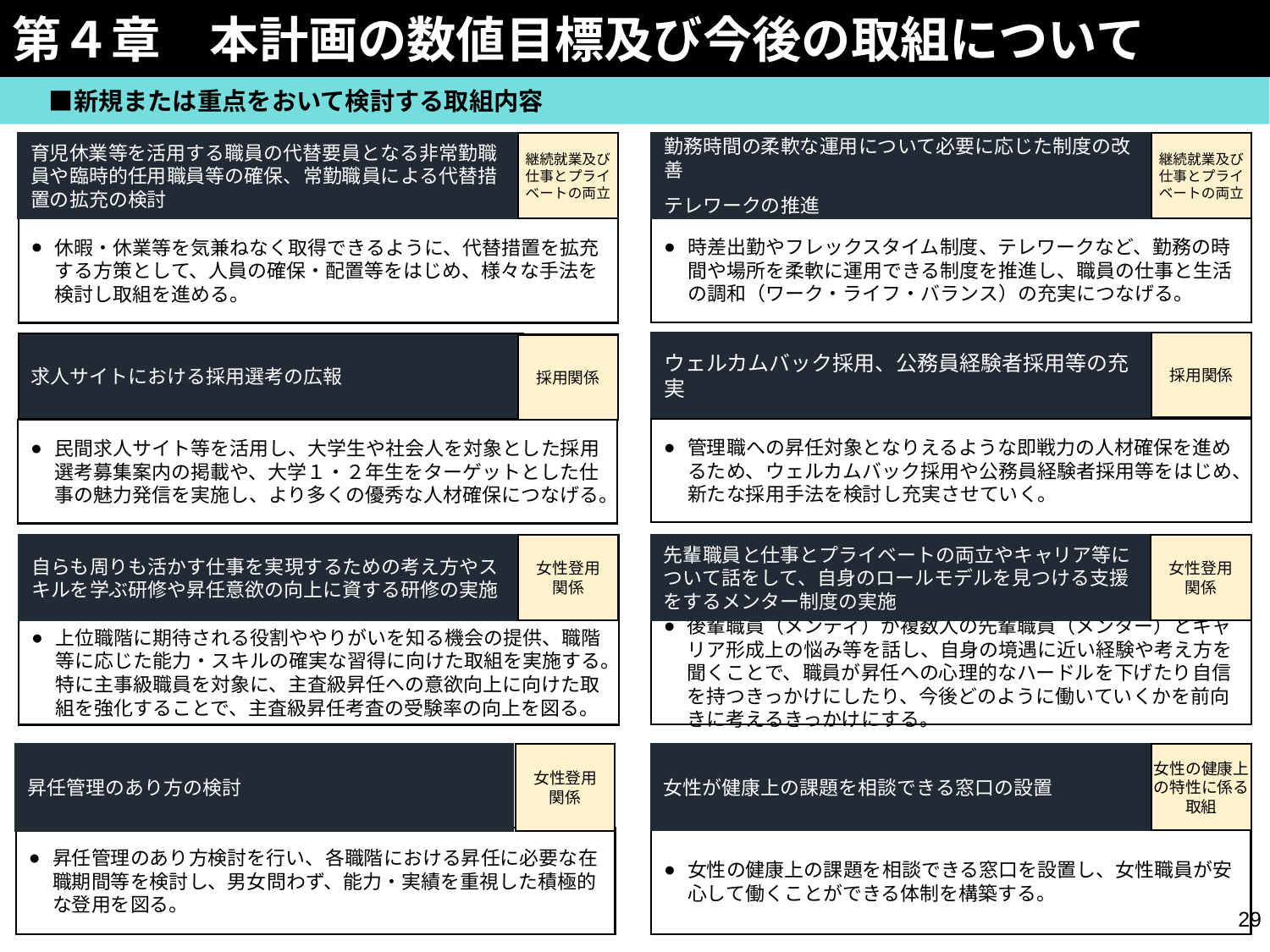

第４章　本計画の数値目標及び今後の取組について
　　■新規または重点をおいて検討する取組内容
勤務時間の柔軟な運用について必要に応じた制度の改善

テレワークの推進
継続就業及び
仕事とプライベートの両立
時差出勤やフレックスタイム制度、テレワークなど、勤務の時間や場所を柔軟に運用できる制度を推進し、職員の仕事と生活の調和（ワーク・ライフ・バランス）の充実につなげる。
育児休業等を活用する職員の代替要員となる非常勤職員や臨時的任用職員等の確保、常勤職員による代替措置の拡充の検討
継続就業及び
仕事とプライベートの両立
休暇・休業等を気兼ねなく取得できるように、代替措置を拡充する方策として、人員の確保・配置等をはじめ、様々な手法を検討し取組を進める。

採用関係
ウェルカムバック採用、公務員経験者採用等の充実
管理職への昇任対象となりえるような即戦力の人材確保を進めるため、ウェルカムバック採用や公務員経験者採用等をはじめ、新たな採用手法を検討し充実させていく。
求人サイトにおける採用選考の広報
採用関係
民間求人サイト等を活用し、大学生や社会人を対象とした採用選考募集案内の掲載や、大学１・２年生をターゲットとした仕事の魅力発信を実施し、より多くの優秀な人材確保につなげる。

女性登用
関係
自らも周りも活かす仕事を実現するための考え方やスキルを学ぶ研修や昇任意欲の向上に資する研修の実施
上位職階に期待される役割ややりがいを知る機会の提供、職階等に応じた能力・スキルの確実な習得に向けた取組を実施する。特に主事級職員を対象に、主査級昇任への意欲向上に向けた取組を強化することで、主査級昇任考査の受験率の向上を図る。
女性登用
関係
先輩職員と仕事とプライベートの両立やキャリア等について話をして、自身のロールモデルを見つける支援をするメンター制度の実施
後輩職員（メンティ）が複数人の先輩職員（メンター）とキャリア形成上の悩み等を話し、自身の境遇に近い経験や考え方を聞くことで、職員が昇任への心理的なハードルを下げたり自信を持つきっかけにしたり、今後どのように働いていくかを前向きに考えるきっかけにする。

昇任管理のあり方の検討
女性登用
関係
昇任管理のあり方検討を行い、各職階における昇任に必要な在職期間等を検討し、男女問わず、能力・実績を重視した積極的な登用を図る。
女性が健康上の課題を相談できる窓口の設置
女性の健康上の特性に係る取組
女性の健康上の課題を相談できる窓口を設置し、女性職員が安心して働くことができる体制を構築する。

29